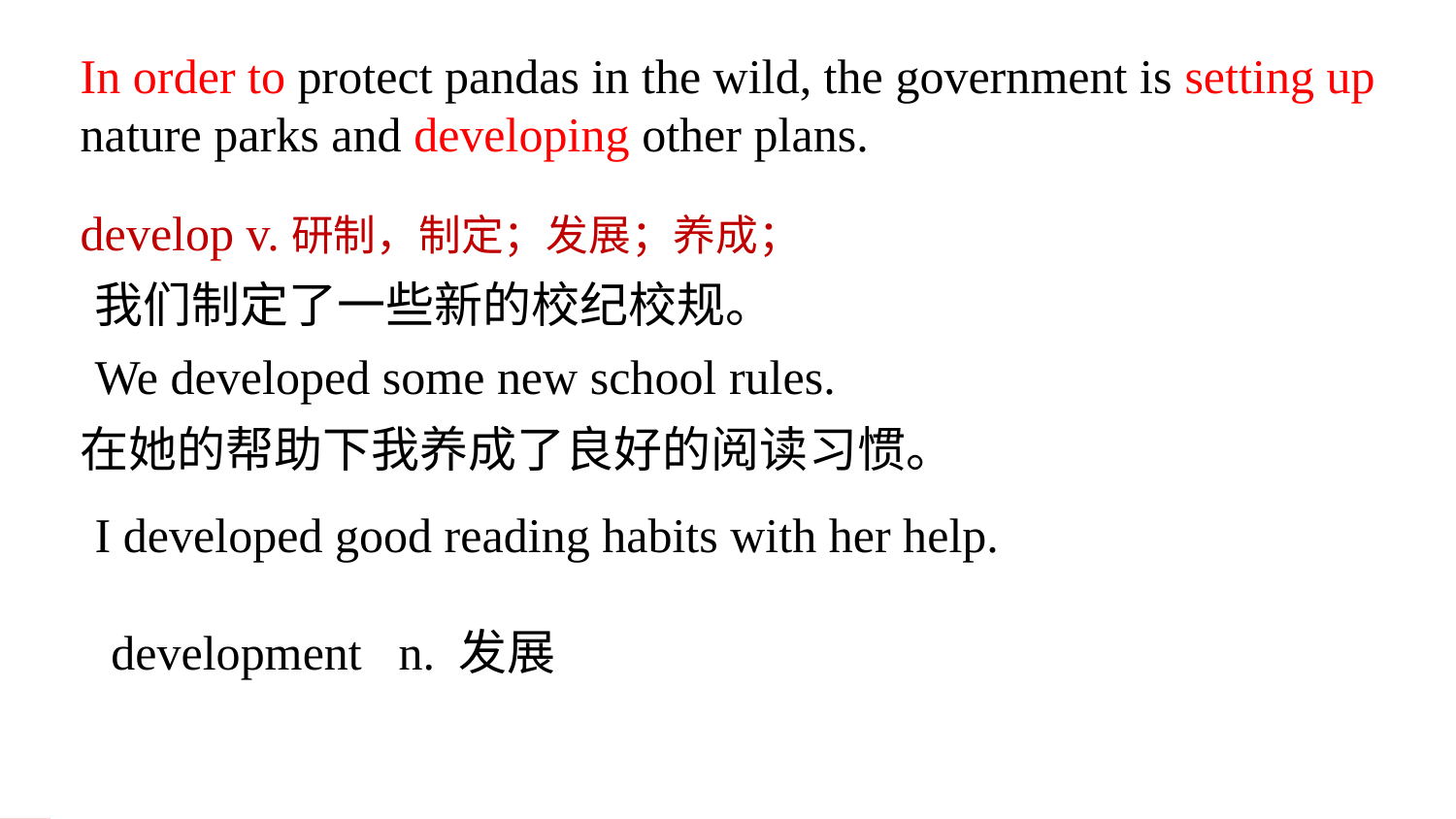

In order to protect pandas in the wild, the government is setting up nature parks and developing other plans.
develop v.研制，制定；发展；养成；
我们制定了一些新的校纪校规。
We developed some new school rules.
在她的帮助下我养成了良好的阅读习惯。
I developed good reading habits with her help.
development   n. 发展